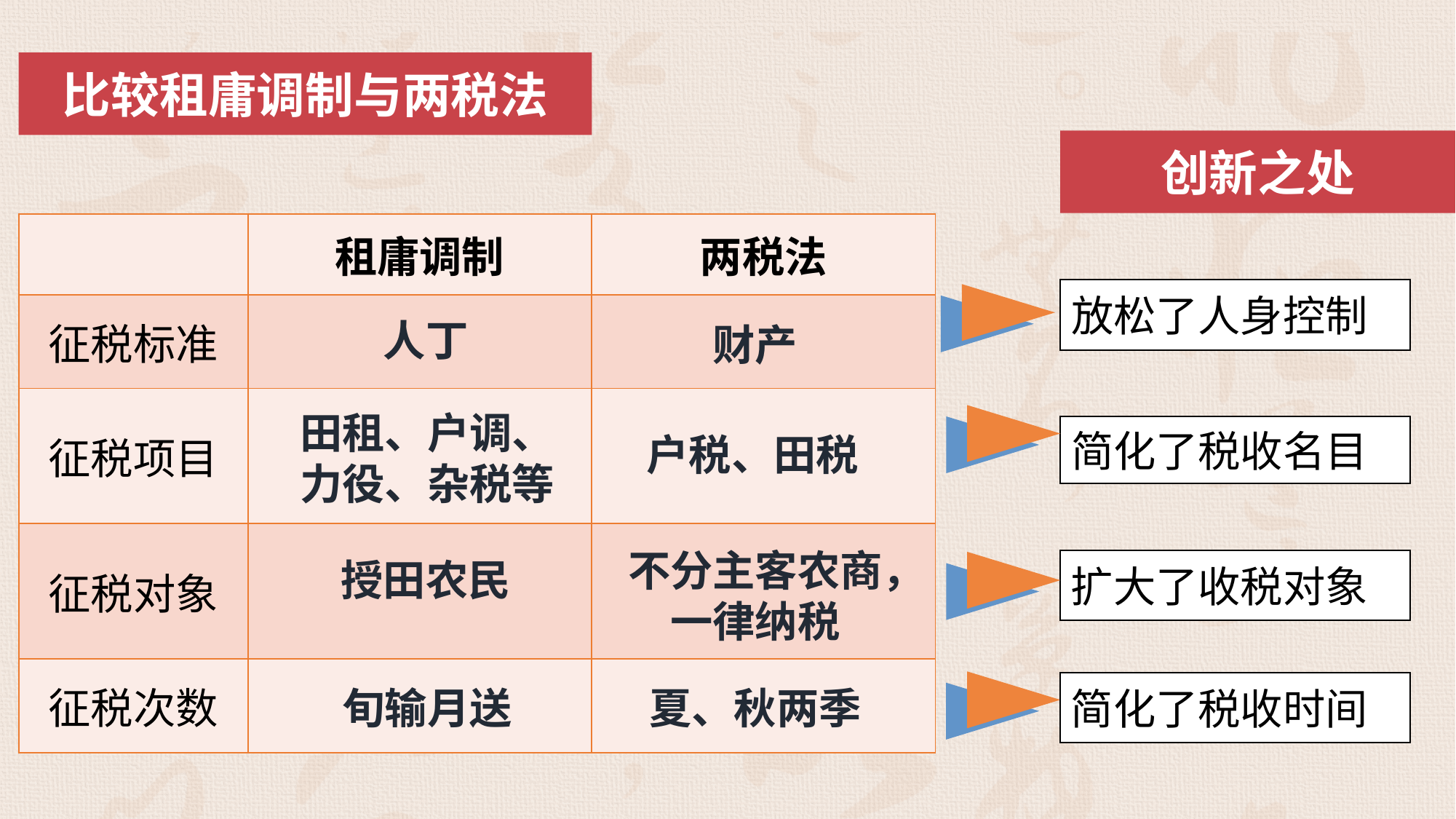

比较租庸调制与两税法
创新之处
|  | 租庸调制 | 两税法 |
| --- | --- | --- |
| 征税标准 |  |  |
| 征税项目 |  |  |
| 征税对象 |  |  |
| 征税次数 |  |  |
放松了人身控制

人丁
财产
田租、户调、
力役、杂税等

简化了税收名目
户税、田税
不分主客农商，一律纳税
授田农民
扩大了收税对象

简化了税收时间
旬输月送
夏、秋两季